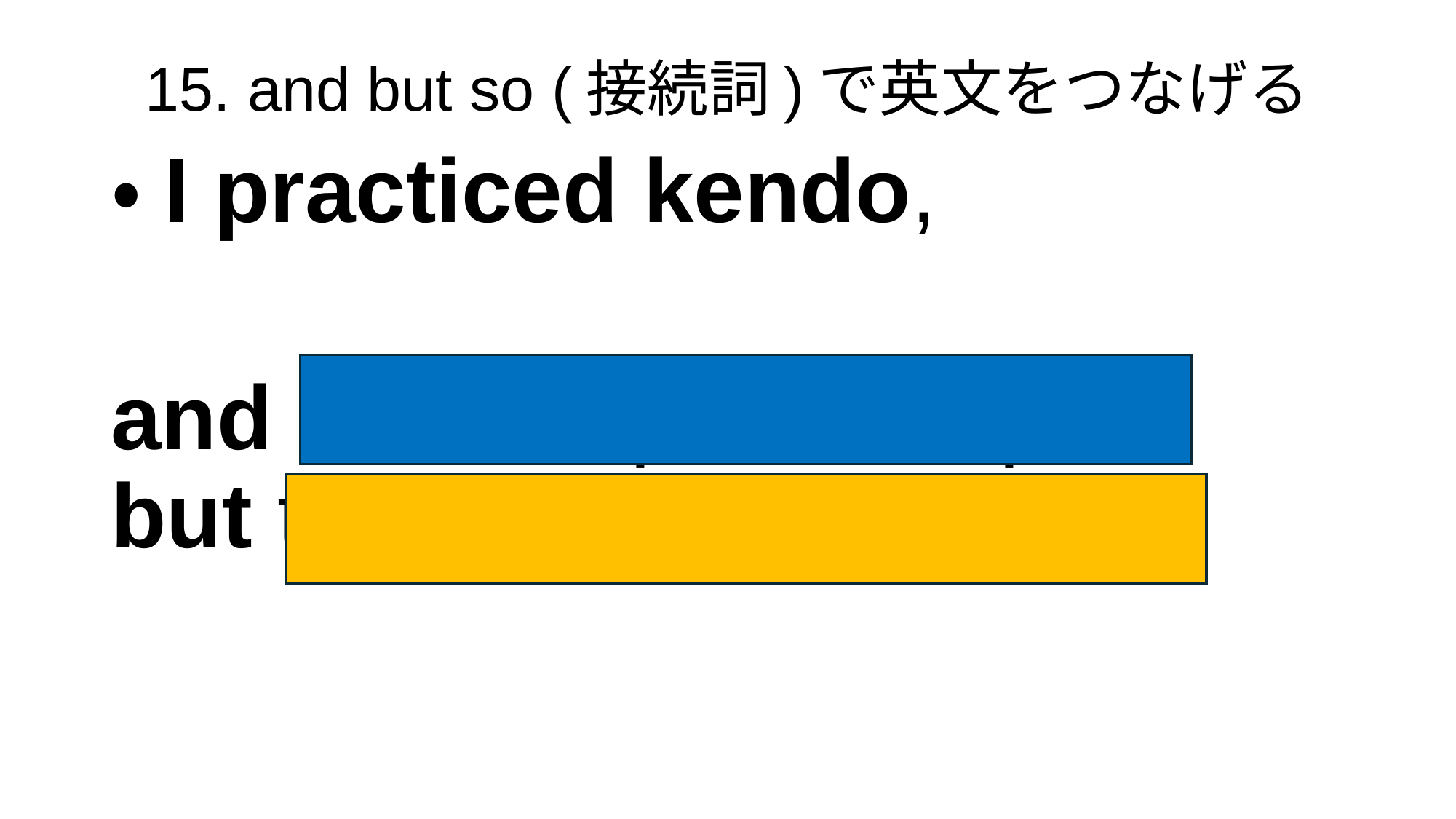

# 15. and but so (接続詞)で英文をつなげる
・I practiced kendo,

and it is a Japanese sport, but the practice was hard.